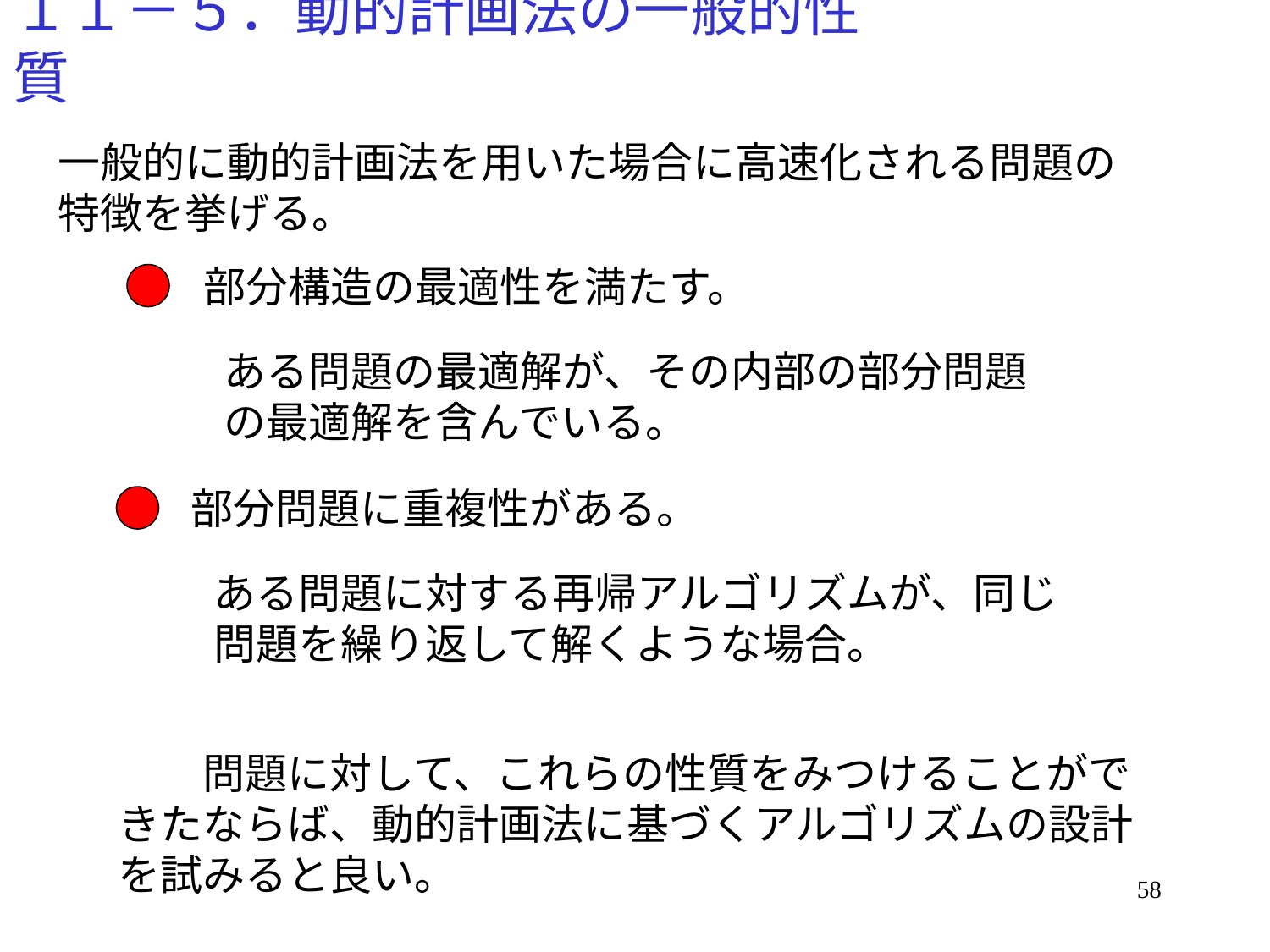

# １１－５．動的計画法の一般的性質
一般的に動的計画法を用いた場合に高速化される問題の
特徴を挙げる。
部分構造の最適性を満たす。

ある問題の最適解が、その内部の部分問題の最適解を含んでいる。
部分問題に重複性がある。

ある問題に対する再帰アルゴリズムが、同じ問題を繰り返して解くような場合。
　　問題に対して、これらの性質をみつけることができたならば、動的計画法に基づくアルゴリズムの設計を試みると良い。
58